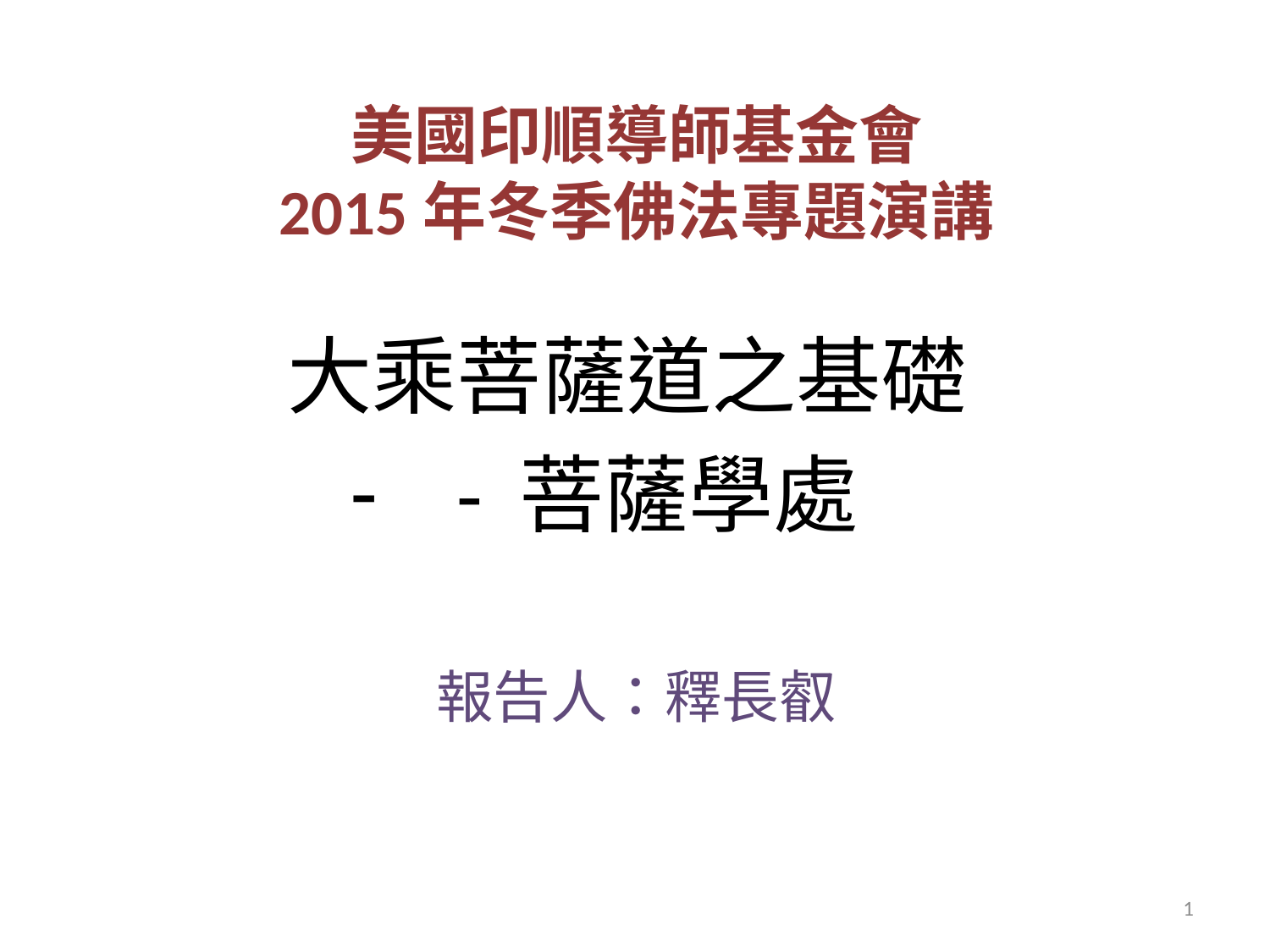

# 美國印順導師基金會 2015年冬季佛法專題演講
大乘菩薩道之基礎
- 菩薩學處

報告人：釋長叡
1